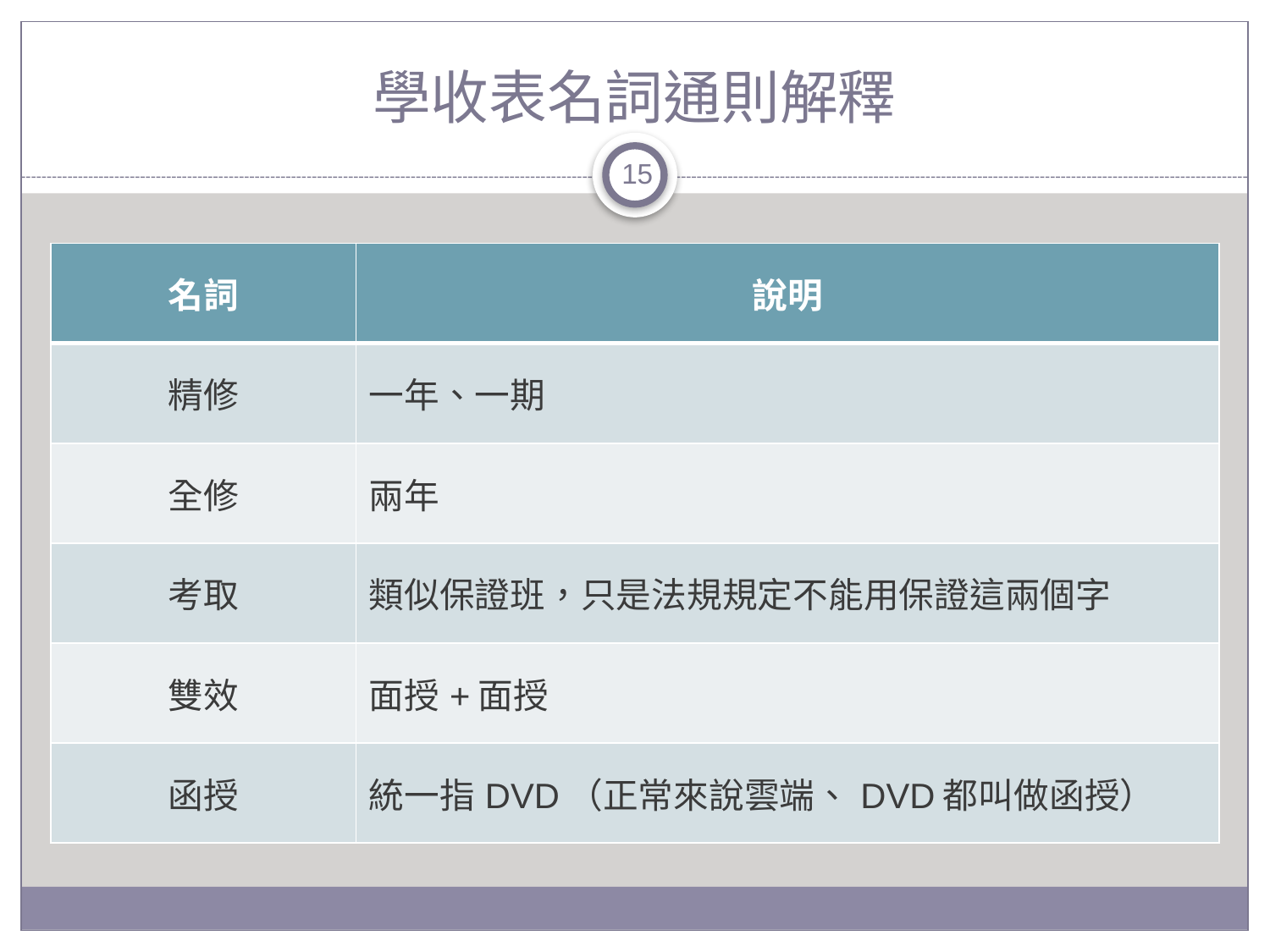

# 學收表名詞通則解釋
15
| 名詞 | 說明 |
| --- | --- |
| 精修 | 一年、一期 |
| 全修 | 兩年 |
| 考取 | 類似保證班，只是法規規定不能用保證這兩個字 |
| 雙效 | 面授+面授 |
| 函授 | 統一指DVD（正常來說雲端、DVD都叫做函授） |